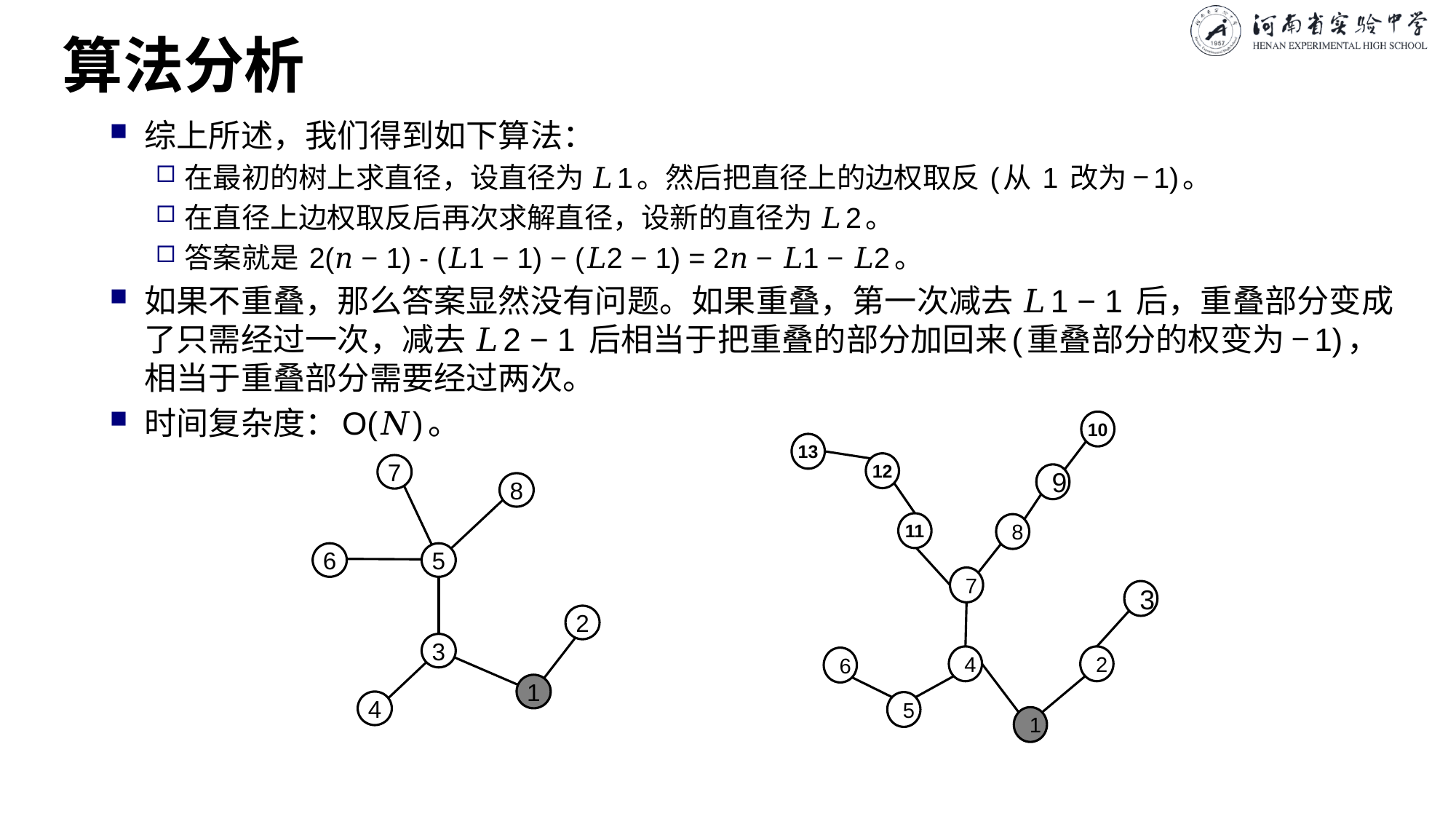

# 算法分析
综上所述，我们得到如下算法：
在最初的树上求直径，设直径为 𝐿1。然后把直径上的边权取反 (从 1 改为 −1)。
在直径上边权取反后再次求解直径，设新的直径为 𝐿2。
答案就是 2(𝑛 − 1) - (𝐿1 − 1) − (𝐿2 − 1) = 2𝑛 − 𝐿1 − 𝐿2。
如果不重叠，那么答案显然没有问题。如果重叠，第一次减去 𝐿1 − 1 后，重叠部分变成了只需经过一次，减去 𝐿2 − 1 后相当于把重叠的部分加回来(重叠部分的权变为 −1)，相当于重叠部分需要经过两次。
时间复杂度：O(𝑁)。
10
13
12
9
11
8
7
3
2
4
6
5
1
7
8
6
5
2
3
1
4